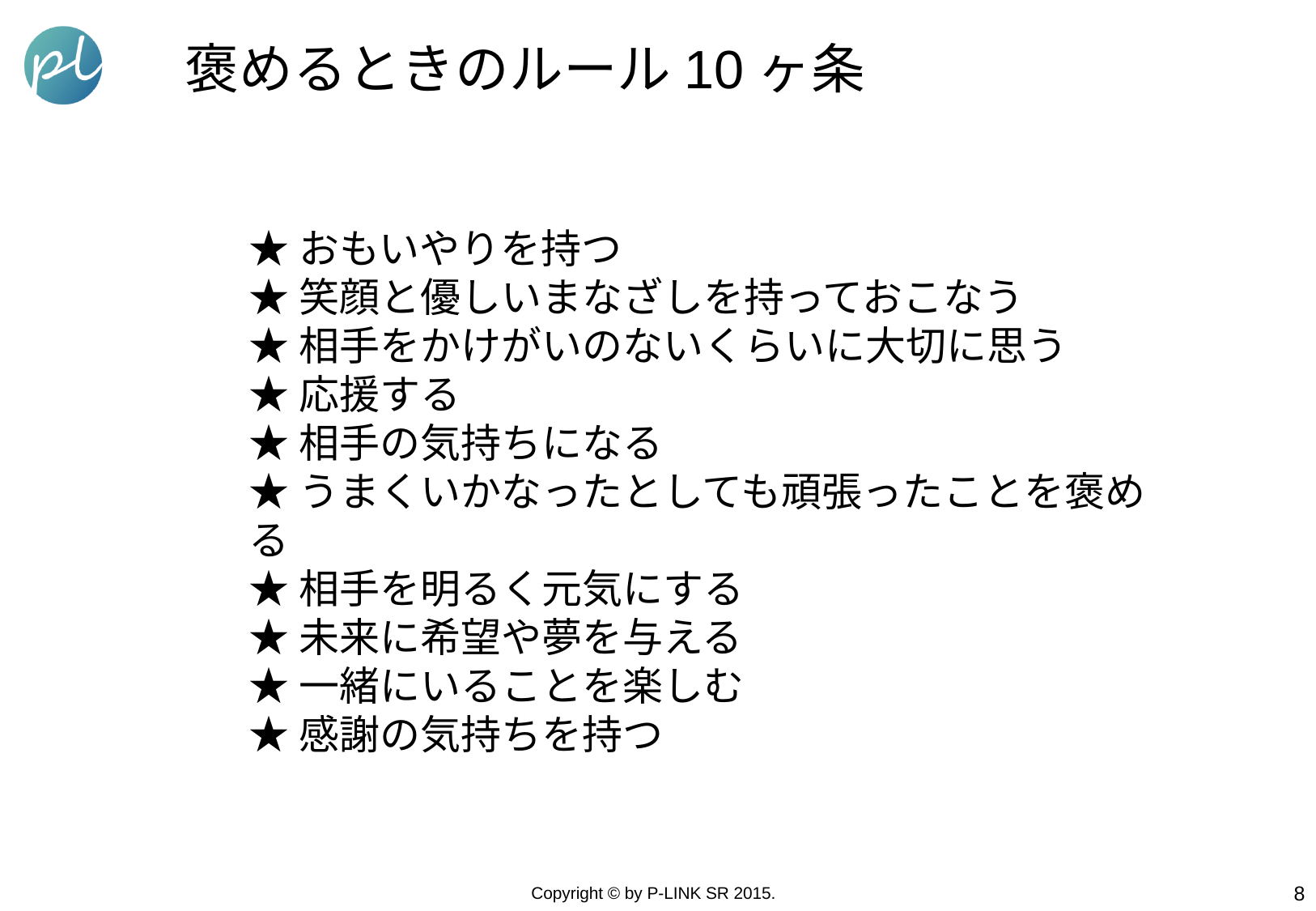

# 褒めるときのルール10ヶ条

★おもいやりを持つ
★笑顔と優しいまなざしを持っておこなう
★相手をかけがいのないくらいに大切に思う
★応援する
★相手の気持ちになる
★うまくいかなったとしても頑張ったことを褒める
★相手を明るく元気にする
★未来に希望や夢を与える
★一緒にいることを楽しむ
★感謝の気持ちを持つ
8